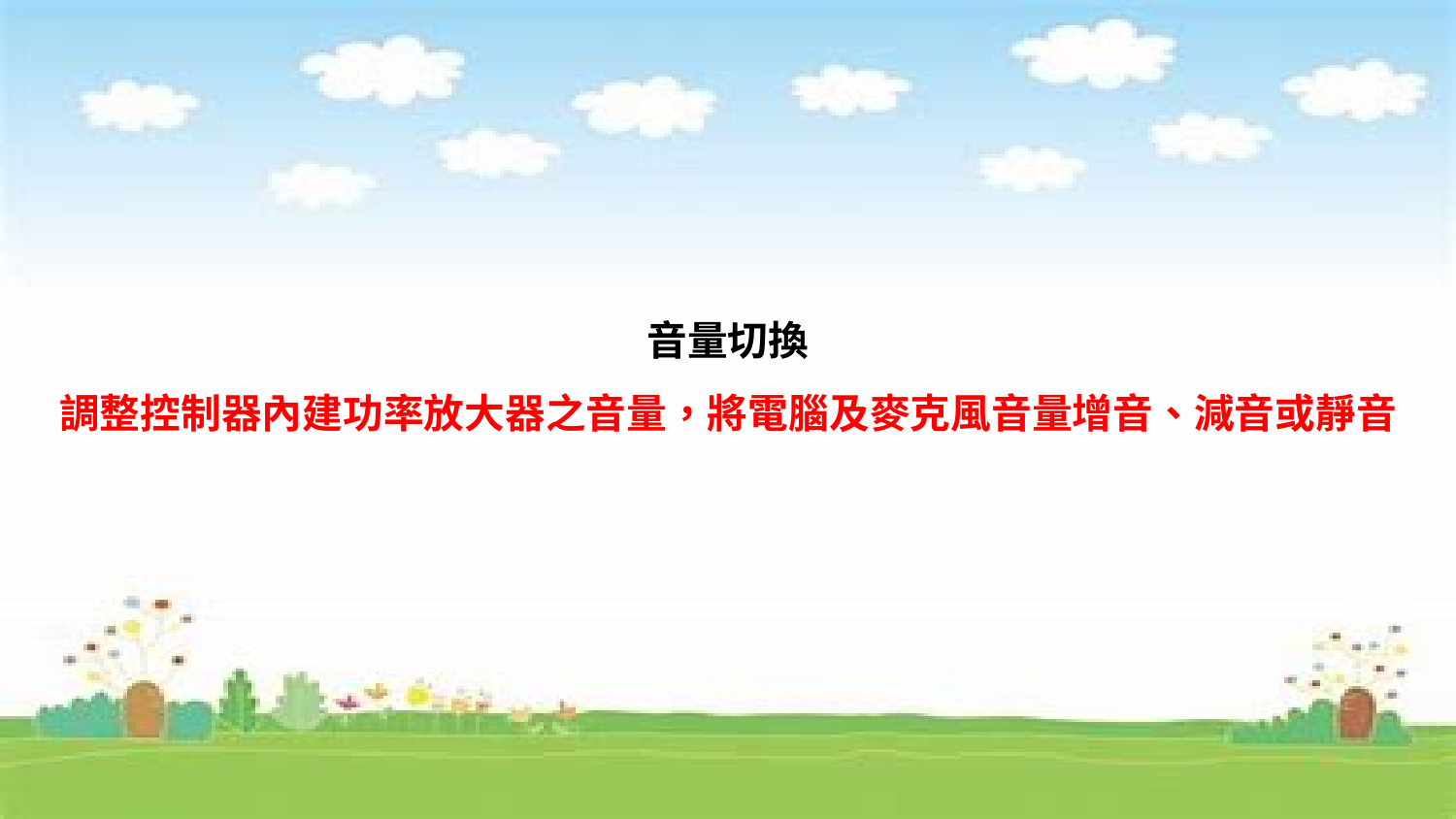

音量切換
調整控制器內建功率放大器之音量，將電腦及麥克風音量增音、減音或靜音